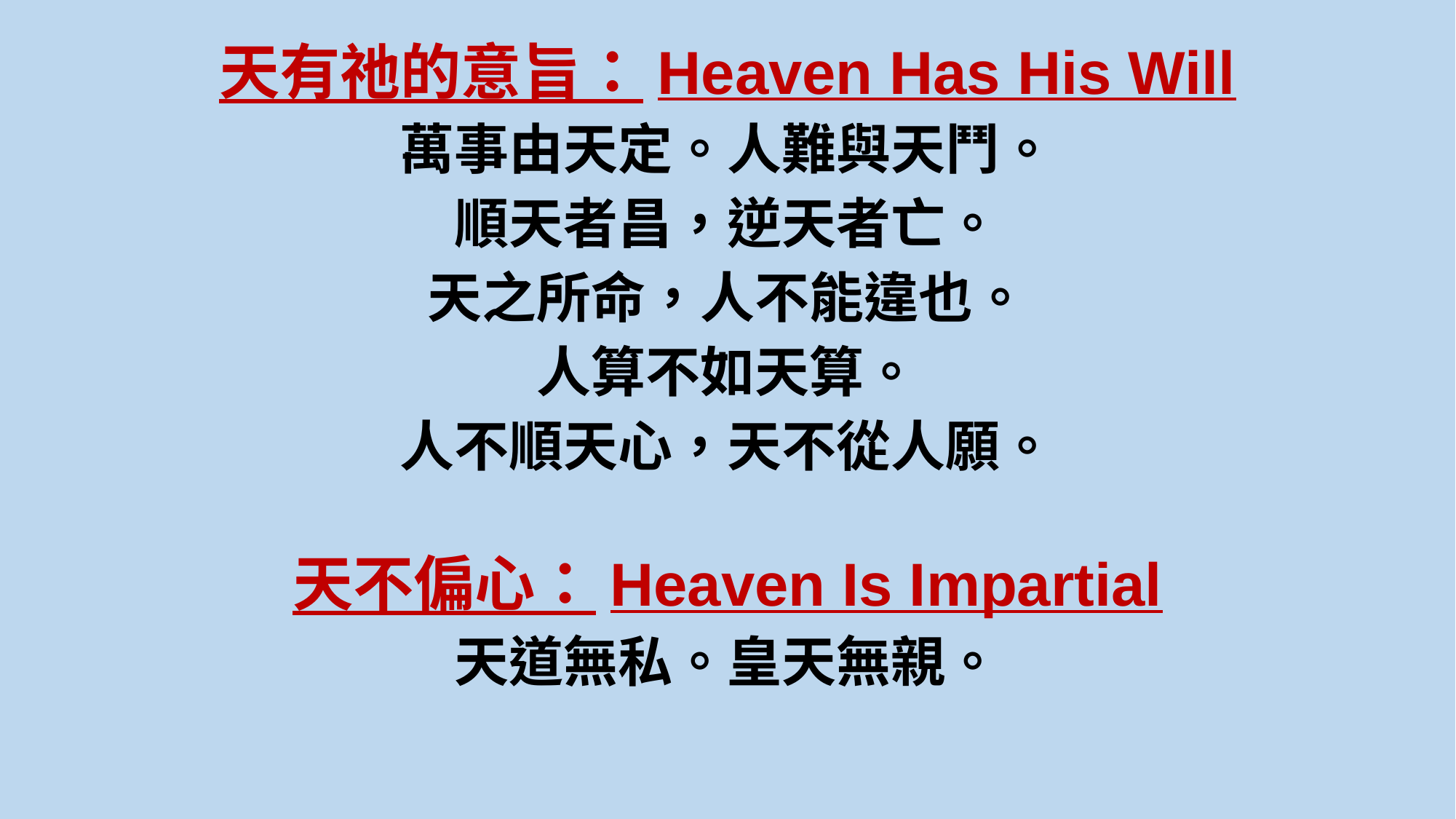

天有祂的意旨：Heaven Has His Will
萬事由天定。人難與天鬥。
順天者昌，逆天者亡。
天之所命，人不能違也。
人算不如天算。
人不順天心，天不從人願。

天不偏心：Heaven Is Impartial
天道無私。皇天無親。